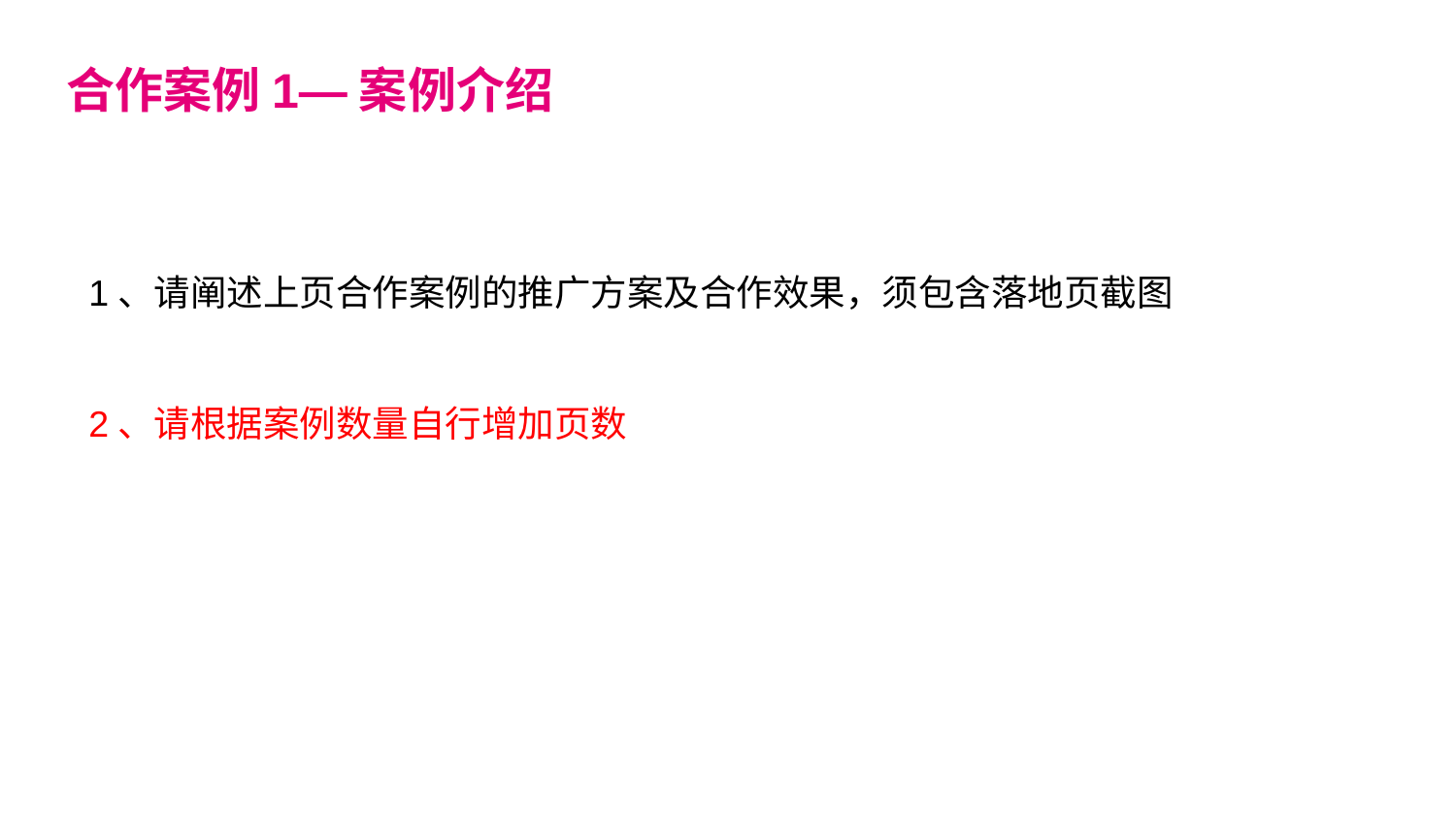

合作案例1—案例介绍
1、请阐述上页合作案例的推广方案及合作效果，须包含落地页截图

2、请根据案例数量自行增加页数
14